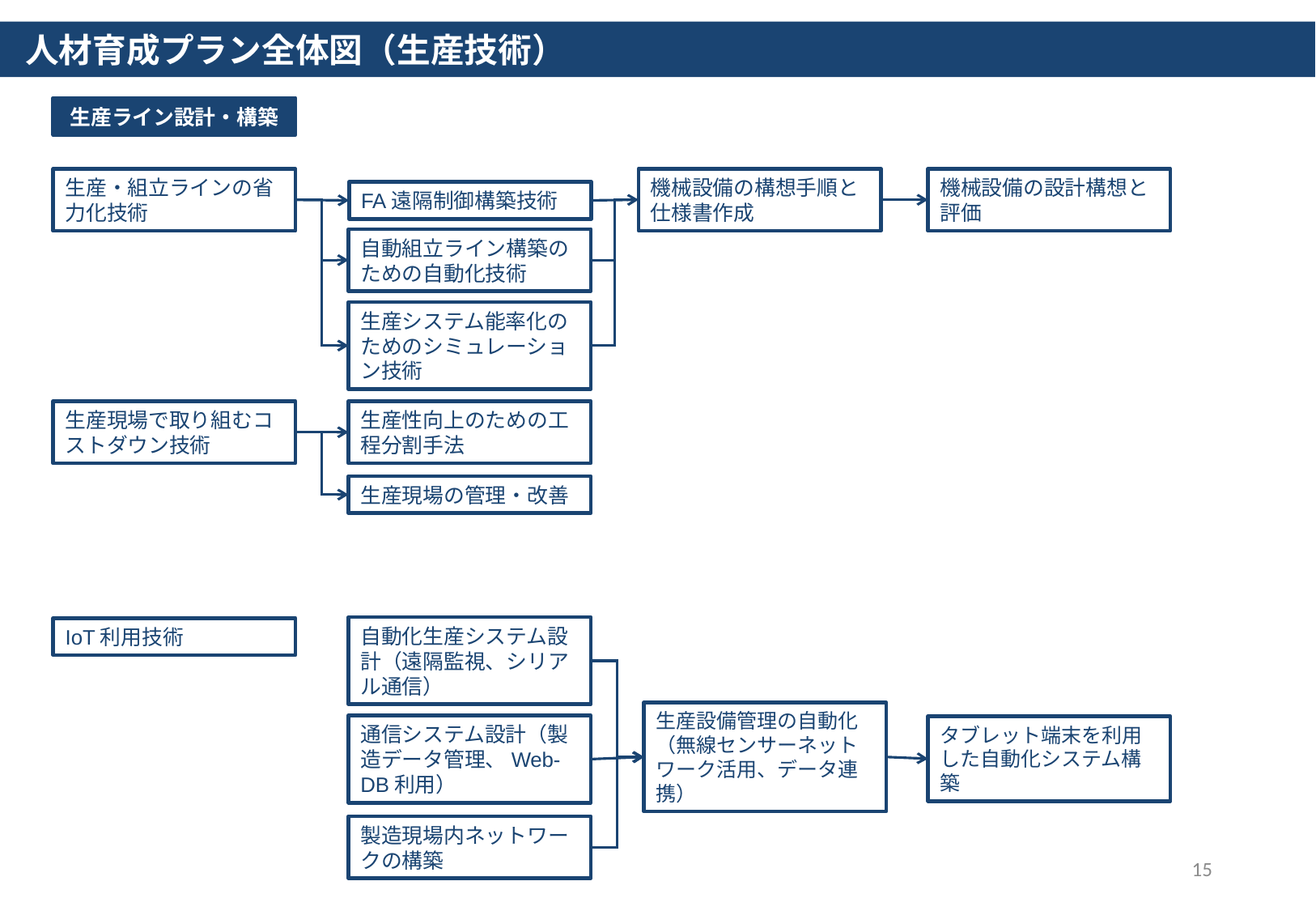

人材育成プラン全体図（生産技術）
生産ライン設計・構築
機械設備の設計構想と評価
機械設備の構想手順と仕様書作成
生産・組立ラインの省力化技術
FA遠隔制御構築技術
自動組立ライン構築のための自動化技術
生産システム能率化のためのシミュレーション技術
生産性向上のための工程分割手法
生産現場で取り組むコストダウン技術
生産現場の管理・改善
自動化生産システム設計（遠隔監視、シリアル通信）
IoT利用技術
生産設備管理の自動化（無線センサーネットワーク活用、データ連携）
通信システム設計（製造データ管理、Web-DB利用）
タブレット端末を利用した自動化システム構築
製造現場内ネットワークの構築
15